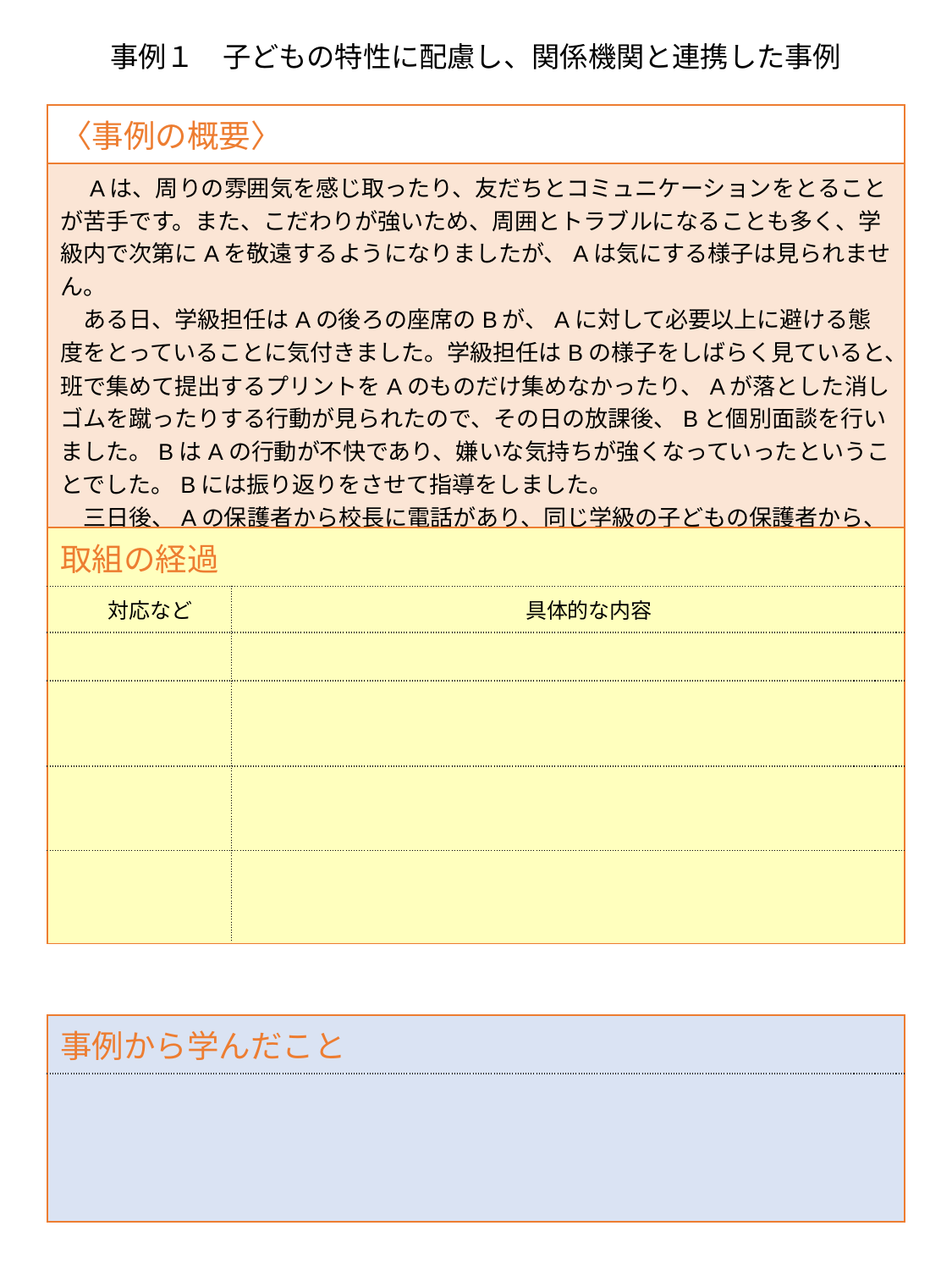

# 事例１　子どもの特性に配慮し、関係機関と連携した事例
| 〈事例の概要〉 |
| --- |
| Aは、周りの雰囲気を感じ取ったり、友だちとコミュニケーションをとることが苦手です。また、こだわりが強いため、周囲とトラブルになることも多く、学級内で次第にAを敬遠するようになりましたが、Aは気にする様子は見られません。 　ある日、学級担任はAの後ろの座席のBが、Aに対して必要以上に避ける態度をとっていることに気付きました。学級担任はBの様子をしばらく見ていると、班で集めて提出するプリントをAのものだけ集めなかったり、Aが落とした消しゴムを蹴ったりする行動が見られたので、その日の放課後、Bと個別面談を行いました。BはAの行動が不快であり、嫌いな気持ちが強くなっていったということでした。Bには振り返りをさせて指導をしました。 　三日後、Aの保護者から校長に電話があり、同じ学級の子どもの保護者から、学級内でのＢの行動やAの様子を心配する話を聞き、事実ならば許せないとの話がありました。 |
| 取組の経過 |  |
| --- | --- |
| 対応など | 具体的な内容 |
|  |  |
|  |  |
|  |  |
|  |  |
| 事例から学んだこと |
| --- |
|  |